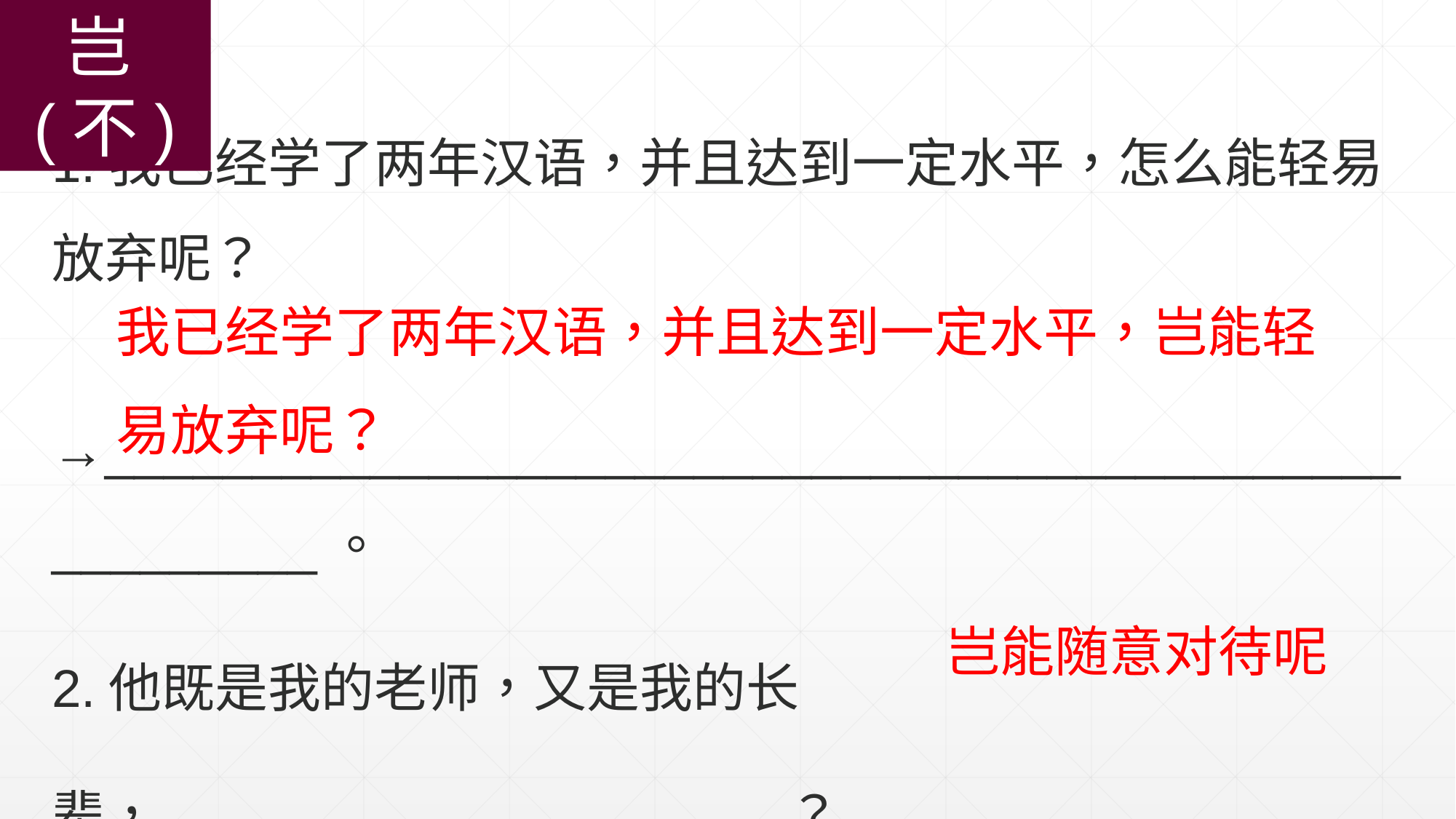

岂(不)
1.我已经学了两年汉语，并且达到一定水平，怎么能轻易放弃呢？

→_____________________________________________________。
我已经学了两年汉语，并且达到一定水平，岂能轻易放弃呢？
2.他既是我的老师，又是我的长辈，____________________ ？
岂能随意对待呢